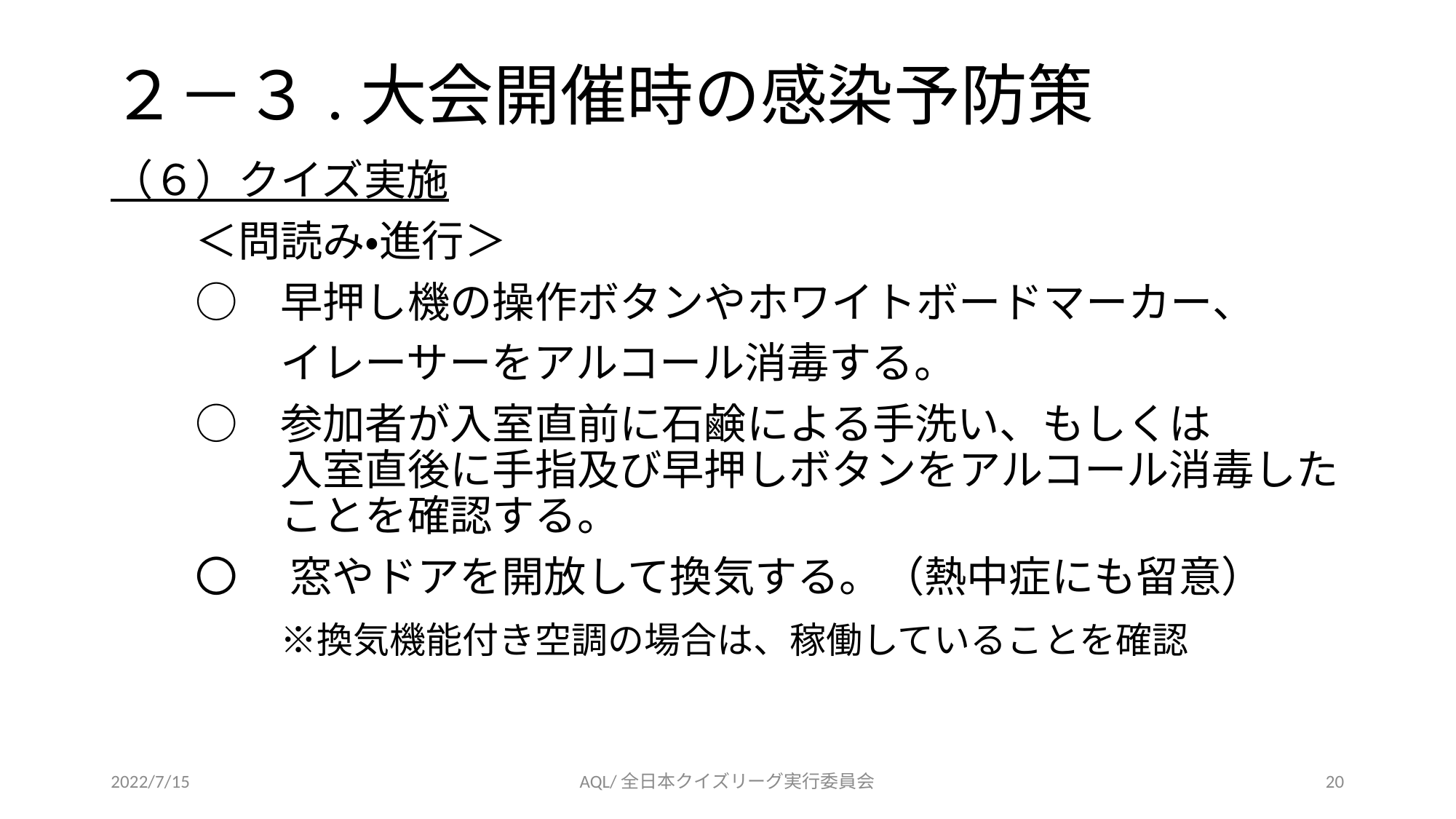

# ２－３.大会開催時の感染予防策
（６）クイズ実施
　　＜問読み・進行＞
　　○　早押し機の操作ボタンやホワイトボードマーカー、
　　　　イレーサーをアルコール消毒する。
　　○　参加者が入室直前に石鹸による手洗い、もしくは
　　　　入室直後に手指及び早押しボタンをアルコール消毒した
　　　　ことを確認する。
　　〇　 窓やドアを開放して換気する。（熱中症にも留意）
　　　　※換気機能付き空調の場合は、稼働していることを確認

2022/7/15
AQL/全日本クイズリーグ実行委員会
20